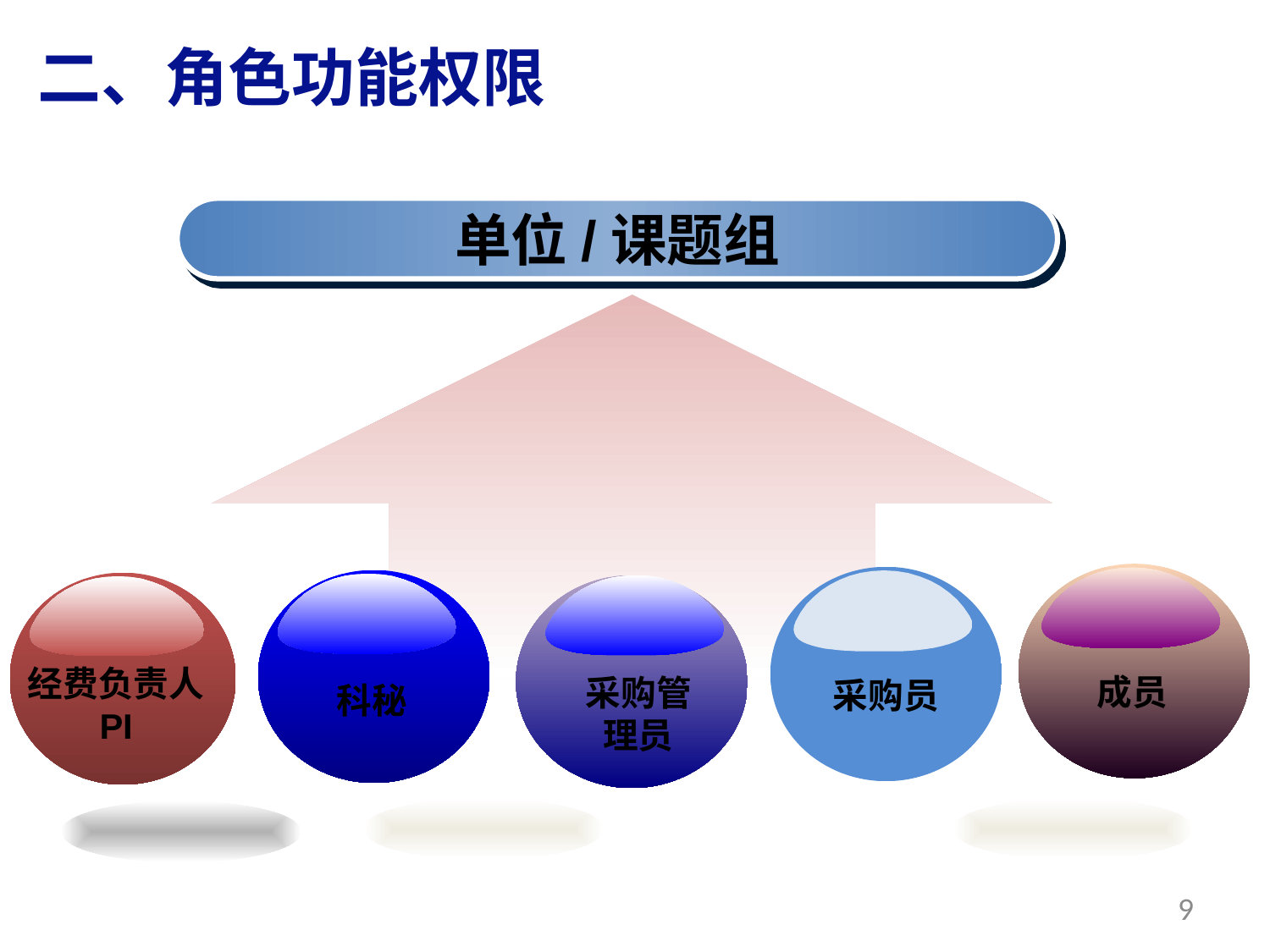

二、角色功能权限

单位/课题组

成员

采购员

科秘

经费负责人
PI

采购管理员
9